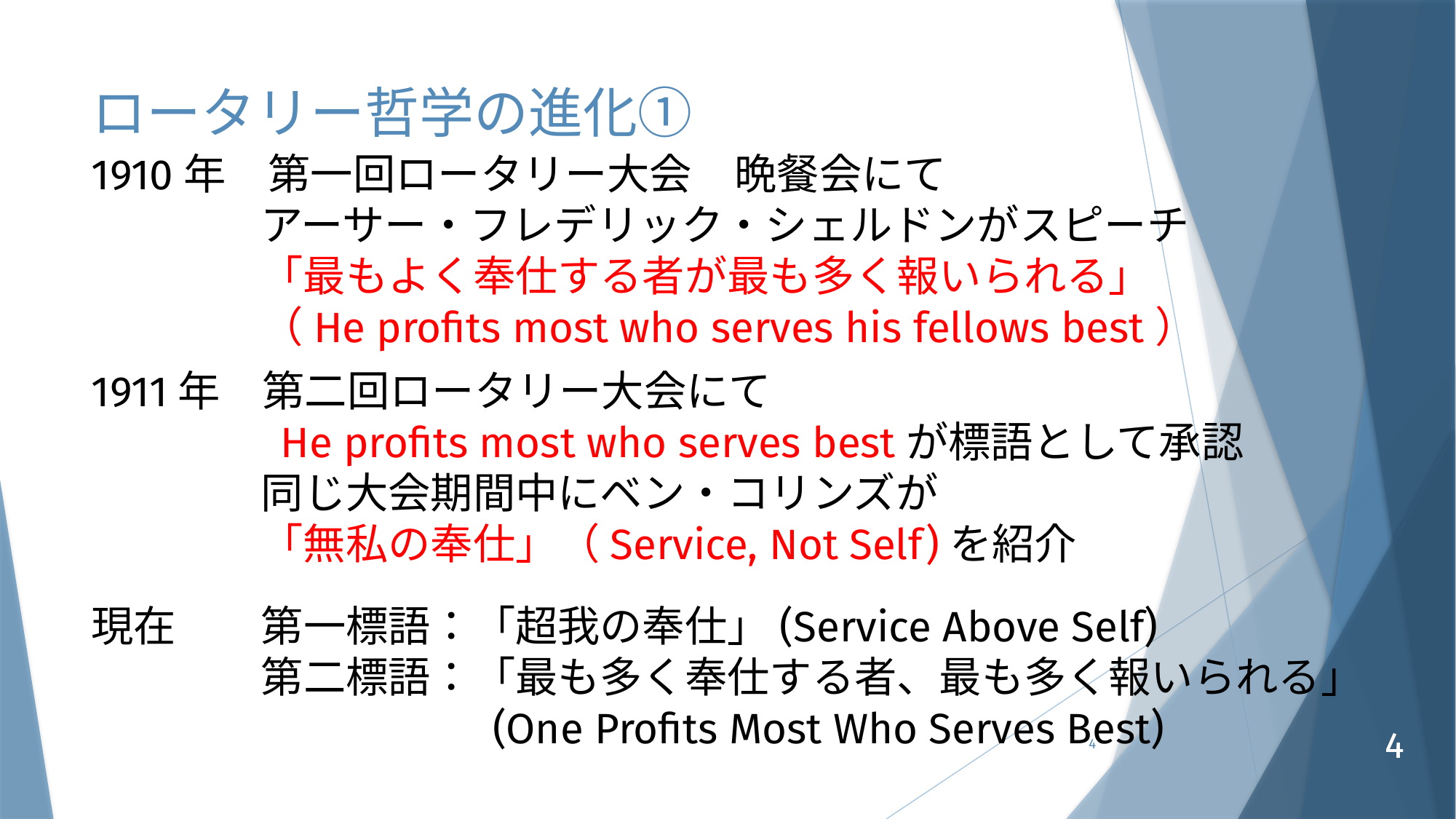

# ロータリー哲学の進化①
1910年　第一回ロータリー大会　晩餐会にて
　　　　アーサー・フレデリック・シェルドンがスピーチ
　　　　「最もよく奉仕する者が最も多く報いられる」
　　　　（He profits most who serves his fellows best）
1911年　第二回ロータリー大会にて
　　　　 He profits most who serves bestが標語として承認
　　　　同じ大会期間中にベン・コリンズが
　　　　「無私の奉仕」（Service, Not Self)を紹介
現在　　第一標語：「超我の奉仕」(Service Above Self)
　　　　第二標語：「最も多く奉仕する者、最も多く報いられる」
　　　　　　　　　 (One Profits Most Who Serves Best)

4